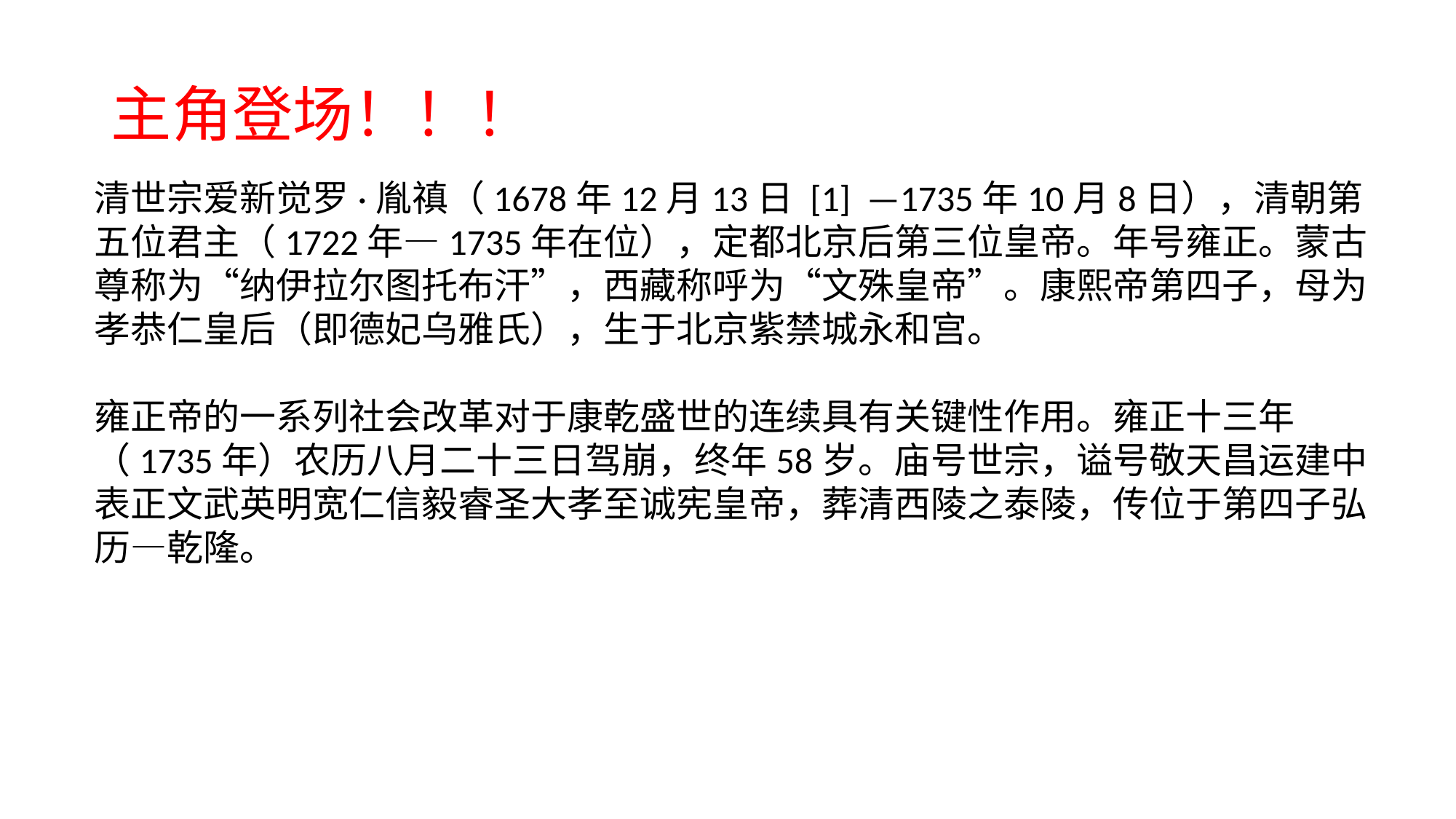

主角登场！！！
清世宗爱新觉罗·胤禛（1678年12月13日 [1]  —1735年10月8日），清朝第五位君主（1722年—1735年在位），定都北京后第三位皇帝。年号雍正。蒙古尊称为“纳伊拉尔图托布汗”，西藏称呼为“文殊皇帝”。康熙帝第四子，母为孝恭仁皇后（即德妃乌雅氏），生于北京紫禁城永和宫。

雍正帝的一系列社会改革对于康乾盛世的连续具有关键性作用。雍正十三年（1735年）农历八月二十三日驾崩，终年58岁。庙号世宗，谥号敬天昌运建中表正文武英明宽仁信毅睿圣大孝至诚宪皇帝，葬清西陵之泰陵，传位于第四子弘历—乾隆。